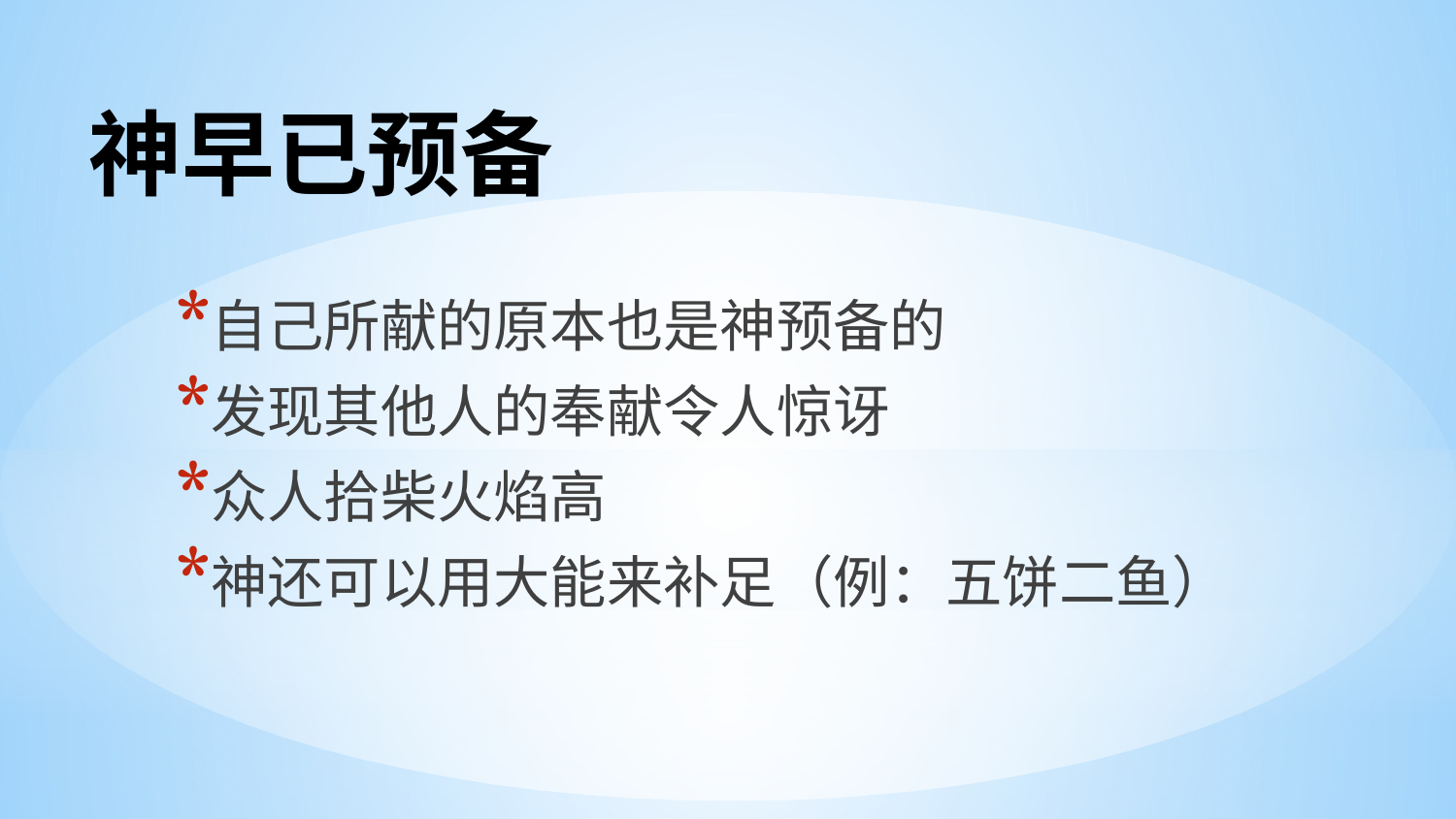

# 神早已预备
自己所献的原本也是神预备的
发现其他人的奉献令人惊讶
众人拾柴火焰高
神还可以用大能来补足（例：五饼二鱼）